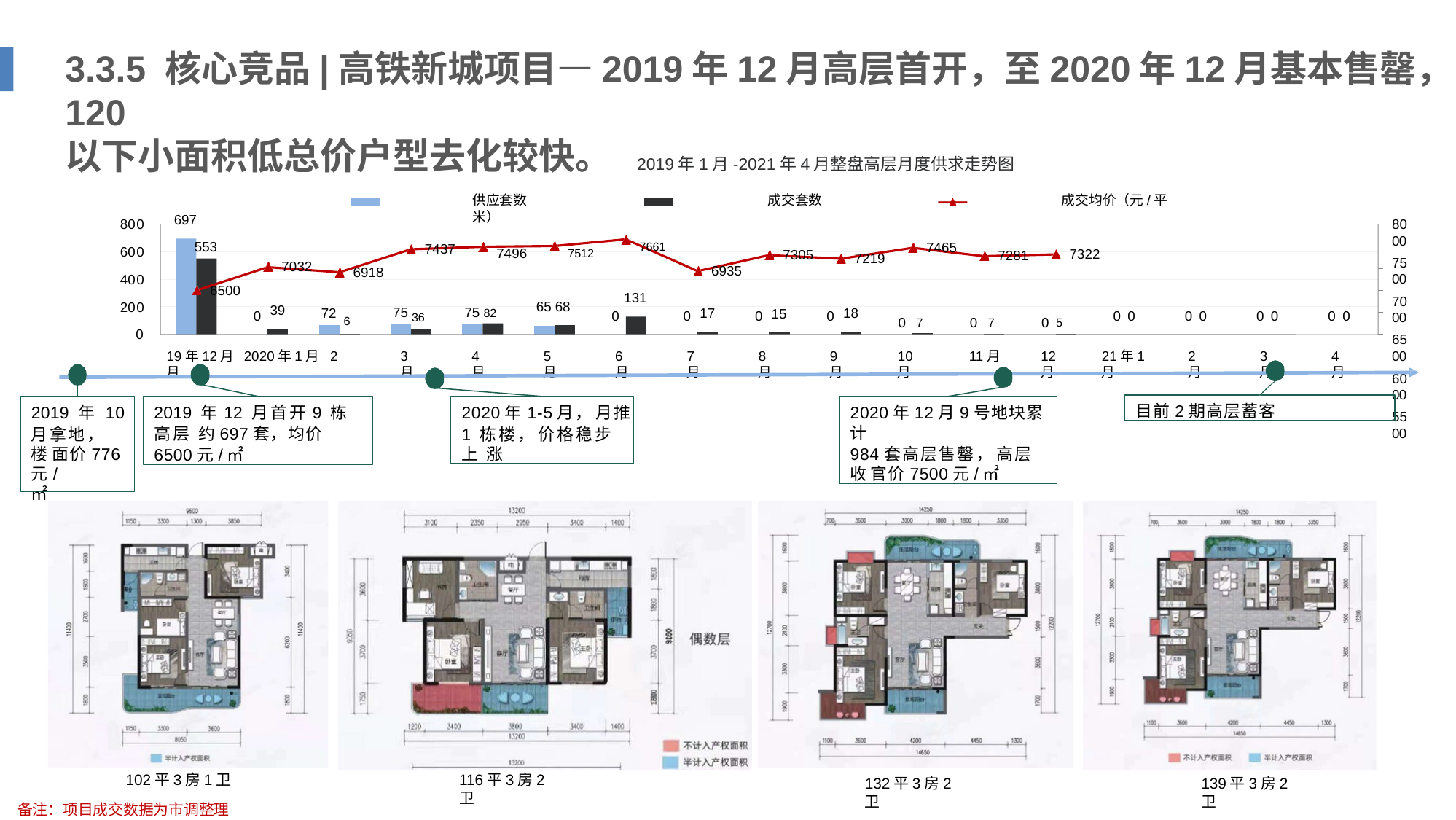

# 3.3.5 核心竞品|高铁新城项目—2019年12月高层首开，至2020年12月基本售罄，120
以下小面积低总价户型去化较快。
2019年1月-2021年4月整盘高层月度供求走势图
供应套数	成交套数	成交均价（元/平米）

80 00
75 00
70 00
65 00
60 00
55 00
697
800
600
400
200
0

553	7661

7496	7512
7465

7437

7322

7305
7281

7219

7032

6935
6918

6500

131

75 36
75 82
72 6
65 68
39
17
18
15
0
0
0
0
0
0  7

10月
0  7

11月
0 5
0 0
0 0
0 0
0 0

19年12月  2020年1月	2月
3月
4月
5月
6月
7月
8月
9月
12月
21年1月
2月
3月
4月

目前2期高层蓄客

2019 年12 月首开9 栋高层 约697套，均价6500元/㎡
2020年1-5月， 月推
1 栋楼， 价格稳步上 涨
2020年12月9号地块累计
984套高层售罄， 高层收 官价7500元/㎡
2019 年 10
月拿地， 楼 面价776元/
㎡

102平3房1卫
备注：项目成交数据为市调整理
116平3房2卫
132平3房2卫
139平3房2卫